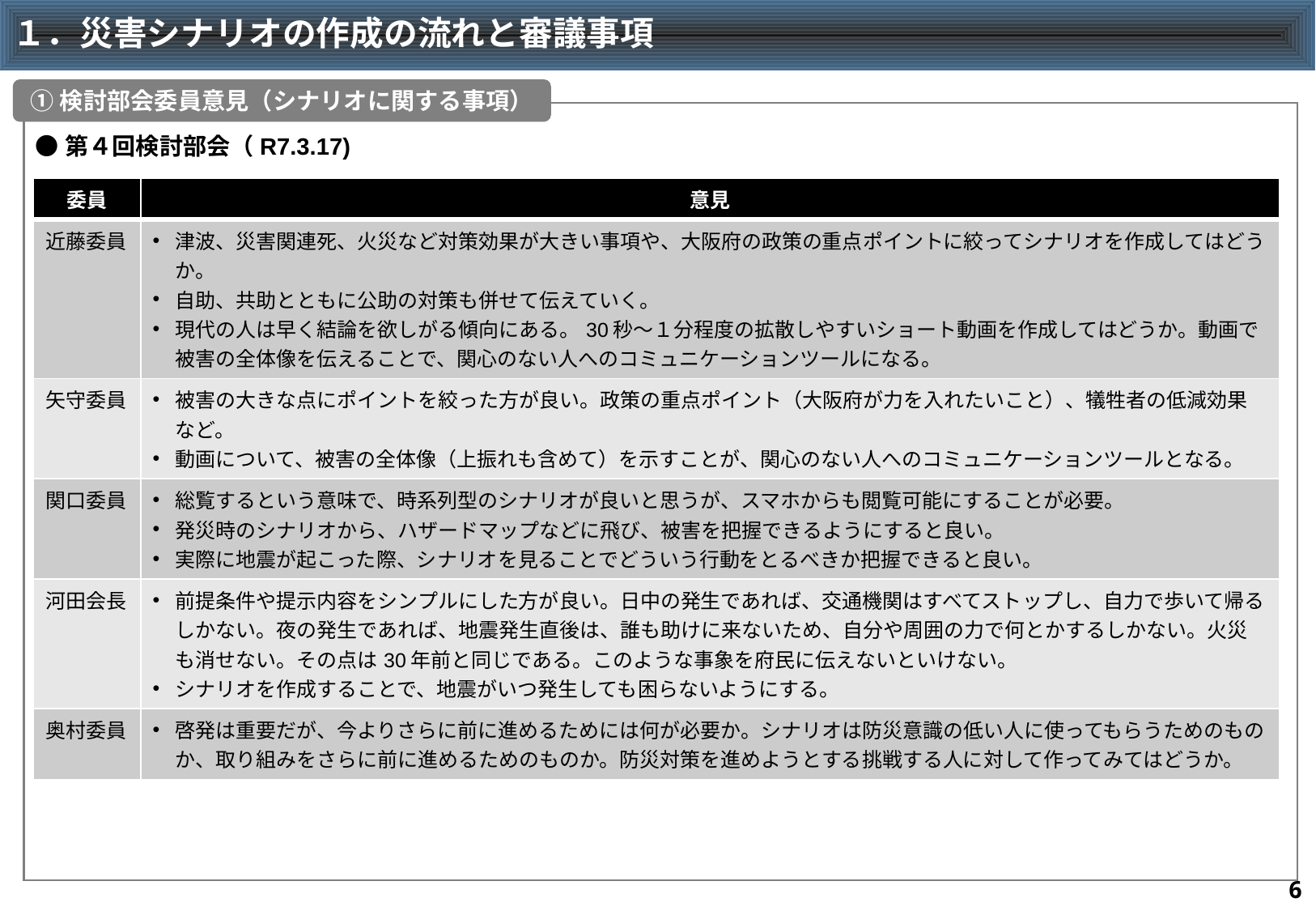

# １．災害シナリオの作成の流れと審議事項
①検討部会委員意見（シナリオに関する事項）
●第４回検討部会（R7.3.17)
| 委員 | 意見 |
| --- | --- |
| 近藤委員 | 津波、災害関連死、火災など対策効果が大きい事項や、大阪府の政策の重点ポイントに絞ってシナリオを作成してはどうか。 自助、共助とともに公助の対策も併せて伝えていく。 現代の人は早く結論を欲しがる傾向にある。30秒～１分程度の拡散しやすいショート動画を作成してはどうか。動画で被害の全体像を伝えることで、関心のない人へのコミュニケーションツールになる。 |
| 矢守委員 | 被害の大きな点にポイントを絞った方が良い。政策の重点ポイント（大阪府が力を入れたいこと）、犠牲者の低減効果など。 動画について、被害の全体像（上振れも含めて）を示すことが、関心のない人へのコミュニケーションツールとなる。 |
| 関口委員 | 総覧するという意味で、時系列型のシナリオが良いと思うが、スマホからも閲覧可能にすることが必要。 発災時のシナリオから、ハザードマップなどに飛び、被害を把握できるようにすると良い。 実際に地震が起こった際、シナリオを見ることでどういう行動をとるべきか把握できると良い。 |
| 河田会長 | 前提条件や提示内容をシンプルにした方が良い。日中の発生であれば、交通機関はすべてストップし、自力で歩いて帰るしかない。夜の発生であれば、地震発生直後は、誰も助けに来ないため、自分や周囲の力で何とかするしかない。火災も消せない。その点は30年前と同じである。このような事象を府民に伝えないといけない。 シナリオを作成することで、地震がいつ発生しても困らないようにする。 |
| 奥村委員 | 啓発は重要だが、今よりさらに前に進めるためには何が必要か。シナリオは防災意識の低い人に使ってもらうためのものか、取り組みをさらに前に進めるためのものか。防災対策を進めようとする挑戦する人に対して作ってみてはどうか。 |
6